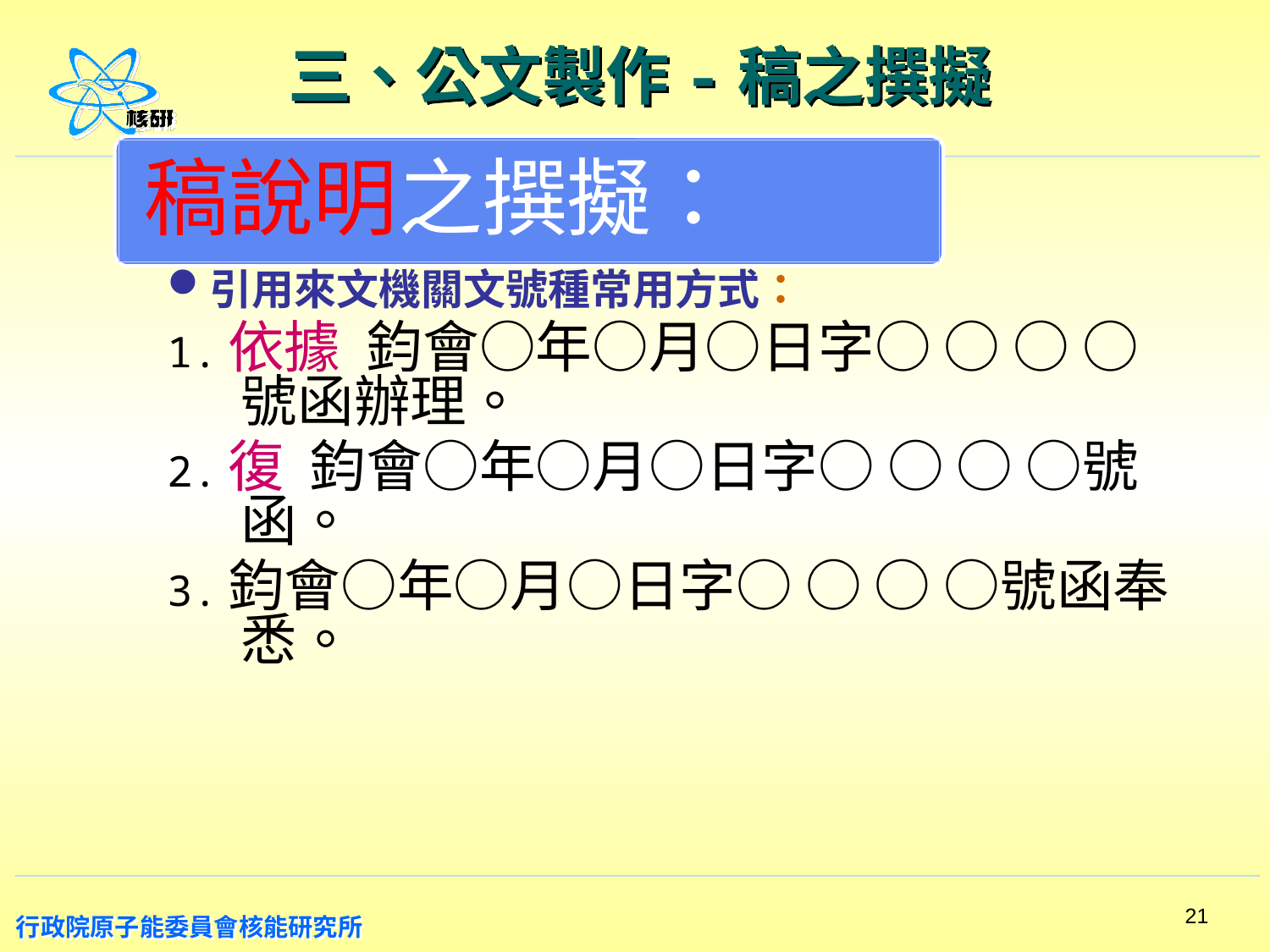

# 三、公文製作-稿之撰擬

稿說明之撰擬：
引用來文機關文號種常用方式：
1.依據  鈞會○年○月○日字○ ○ ○ ○號函辦理。
2.復  鈞會○年○月○日字○ ○ ○ ○號函。
3.鈞會○年○月○日字○ ○ ○ ○號函奉悉。

21